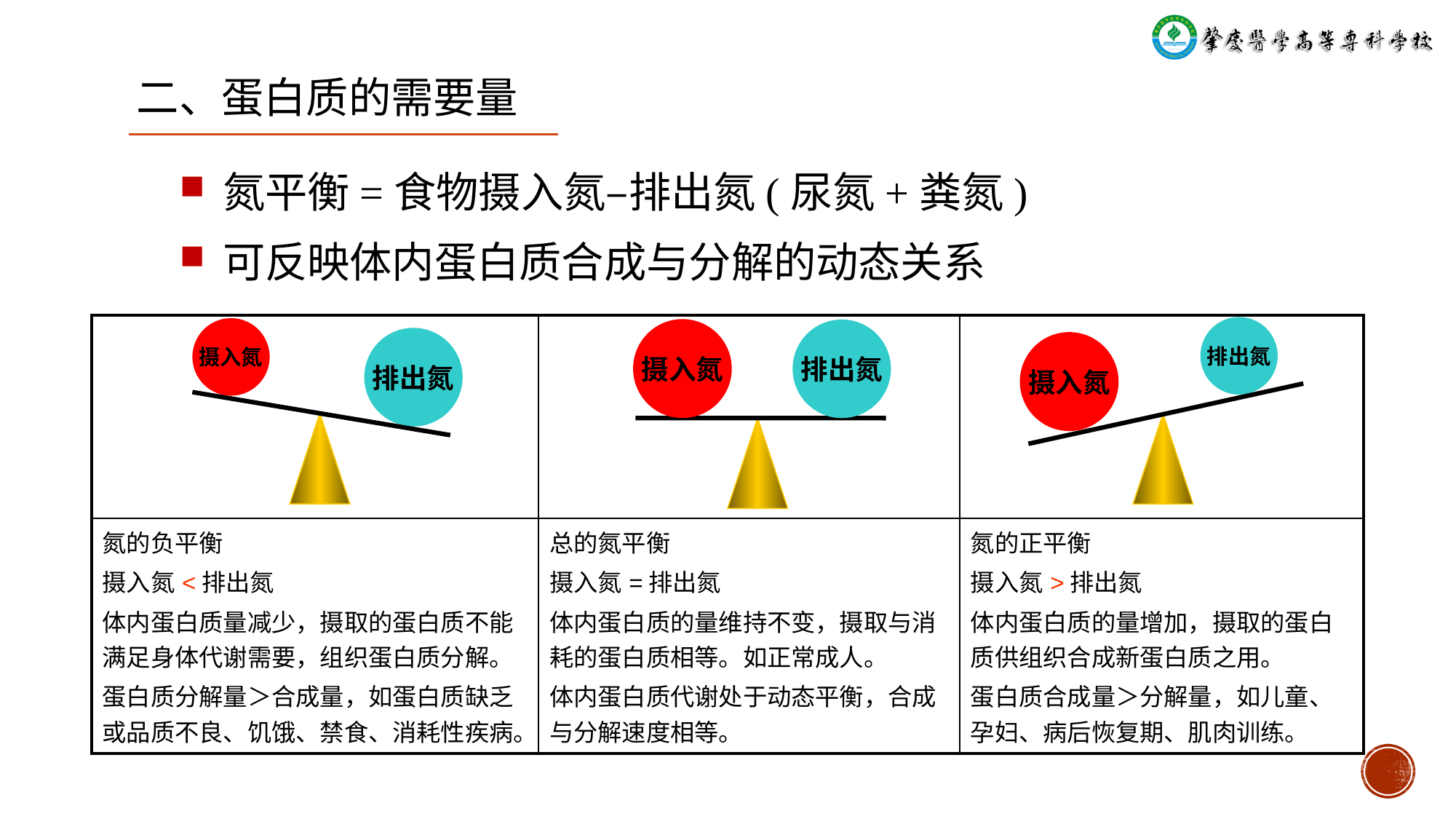

二、蛋白质的需要量
氮平衡=食物摄入氮‒排出氮(尿氮+粪氮)
可反映体内蛋白质合成与分解的动态关系
|  |  |  |
| --- | --- | --- |
| 氮的负平衡 摄入氮<排出氮 体内蛋白质量减少，摄取的蛋白质不能满足身体代谢需要，组织蛋白质分解。 蛋白质分解量＞合成量，如蛋白质缺乏或品质不良、饥饿、禁食、消耗性疾病。 | 总的氮平衡 摄入氮=排出氮 体内蛋白质的量维持不变，摄取与消耗的蛋白质相等。如正常成人。 体内蛋白质代谢处于动态平衡，合成与分解速度相等。 | 氮的正平衡 摄入氮>排出氮 体内蛋白质的量增加，摄取的蛋白质供组织合成新蛋白质之用。 蛋白质合成量＞分解量，如儿童、孕妇、病后恢复期、肌肉训练。 |
排出氮
摄入氮
摄入氮
排出氮
排出氮
摄入氮